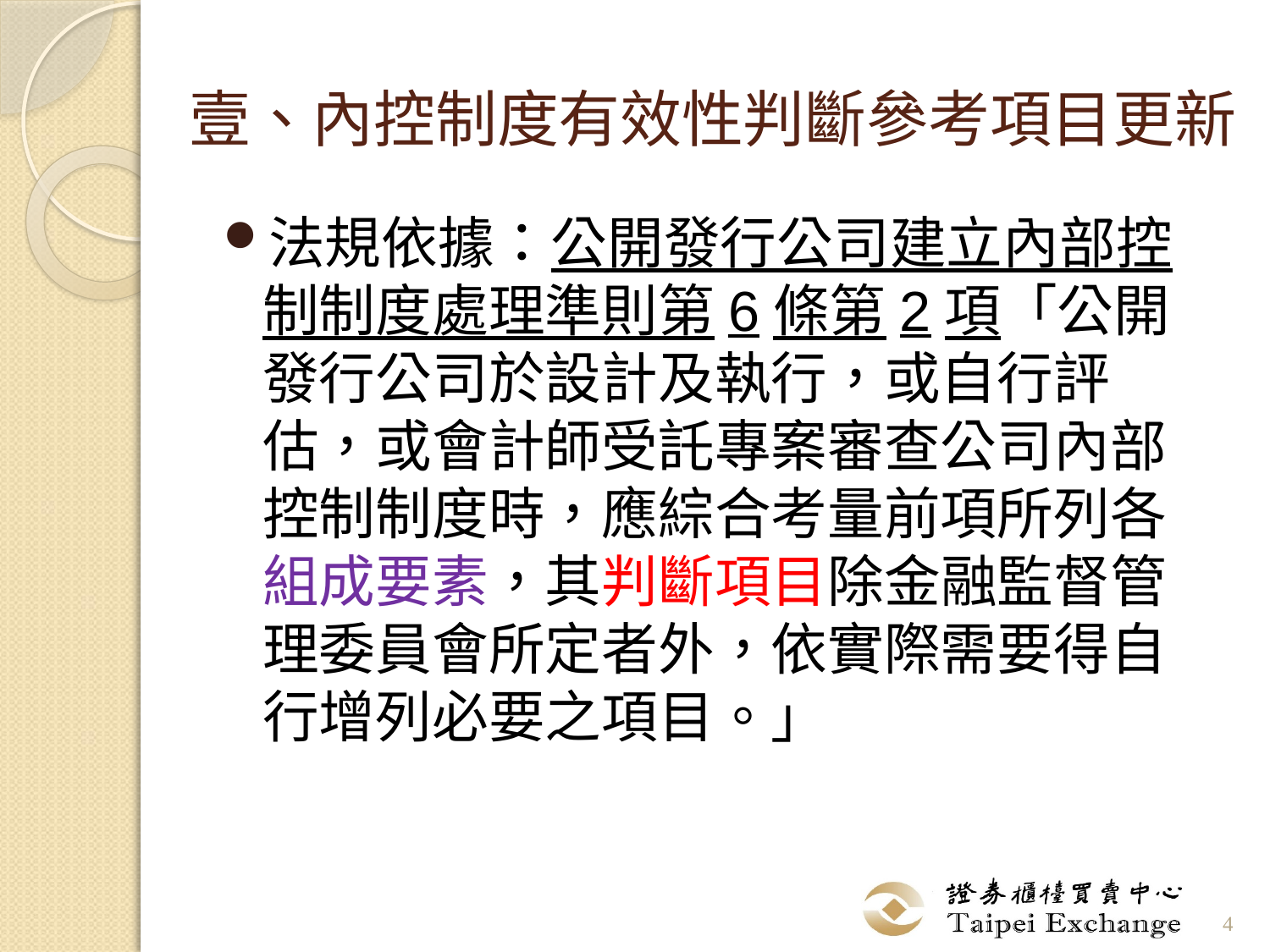

# 壹、內控制度有效性判斷參考項目更新
法規依據：公開發行公司建立內部控制制度處理準則第6條第2項「公開發行公司於設計及執行，或自行評估，或會計師受託專案審查公司內部控制制度時，應綜合考量前項所列各組成要素，其判斷項目除金融監督管理委員會所定者外，依實際需要得自行增列必要之項目。」
4